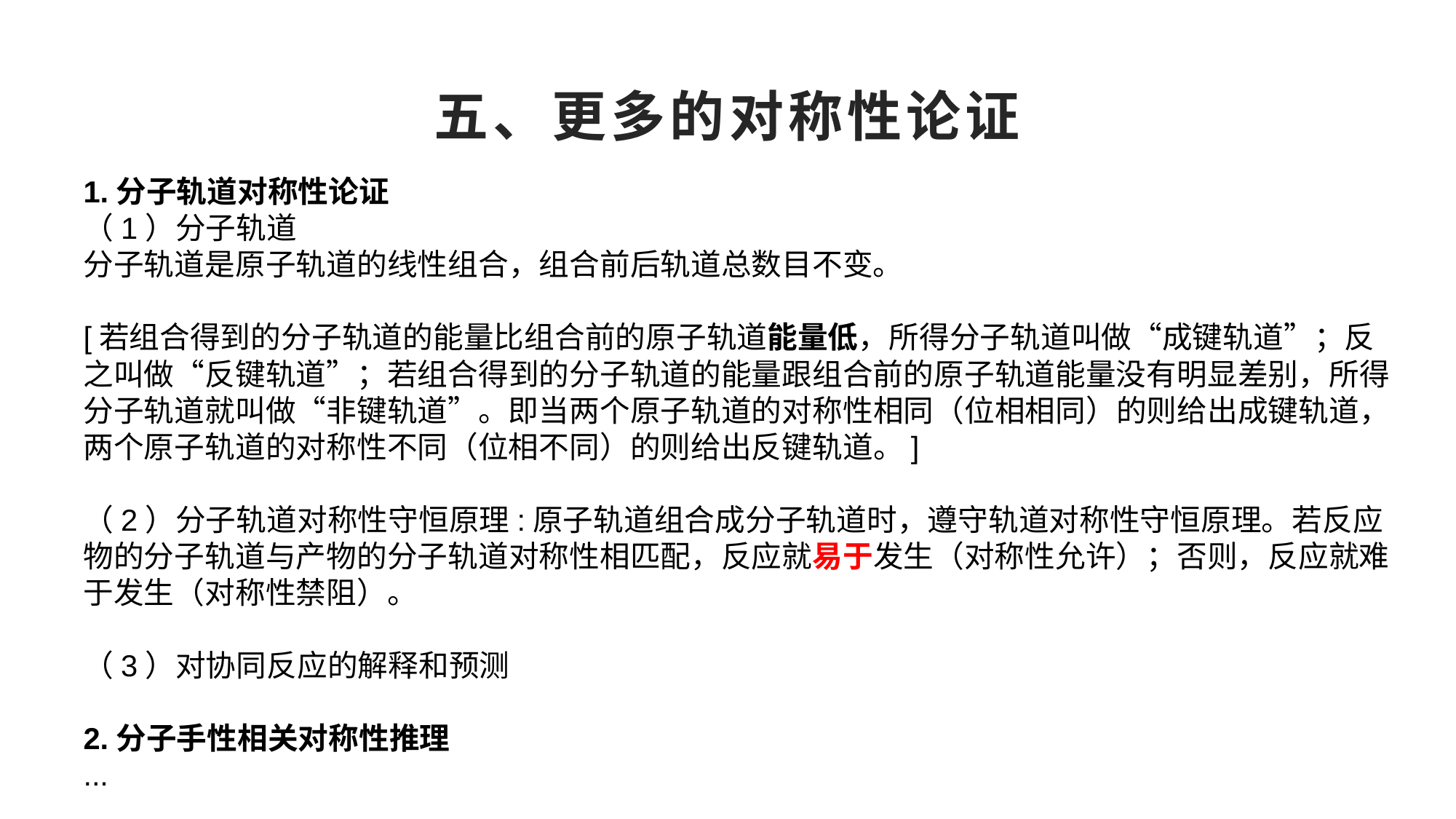

# 五、更多的对称性论证
1.分子轨道对称性论证
（1）分子轨道
分子轨道是原子轨道的线性组合，组合前后轨道总数目不变。

[若组合得到的分子轨道的能量比组合前的原子轨道能量低，所得分子轨道叫做“成键轨道”；反之叫做“反键轨道”；若组合得到的分子轨道的能量跟组合前的原子轨道能量没有明显差别，所得分子轨道就叫做“非键轨道”。即当两个原子轨道的对称性相同（位相相同）的则给出成键轨道，两个原子轨道的对称性不同（位相不同）的则给出反键轨道。]

（2）分子轨道对称性守恒原理:原子轨道组合成分子轨道时，遵守轨道对称性守恒原理。若反应物的分子轨道与产物的分子轨道对称性相匹配，反应就易于发生（对称性允许）；否则，反应就难于发生（对称性禁阻）。

（3）对协同反应的解释和预测

2.分子手性相关对称性推理
...